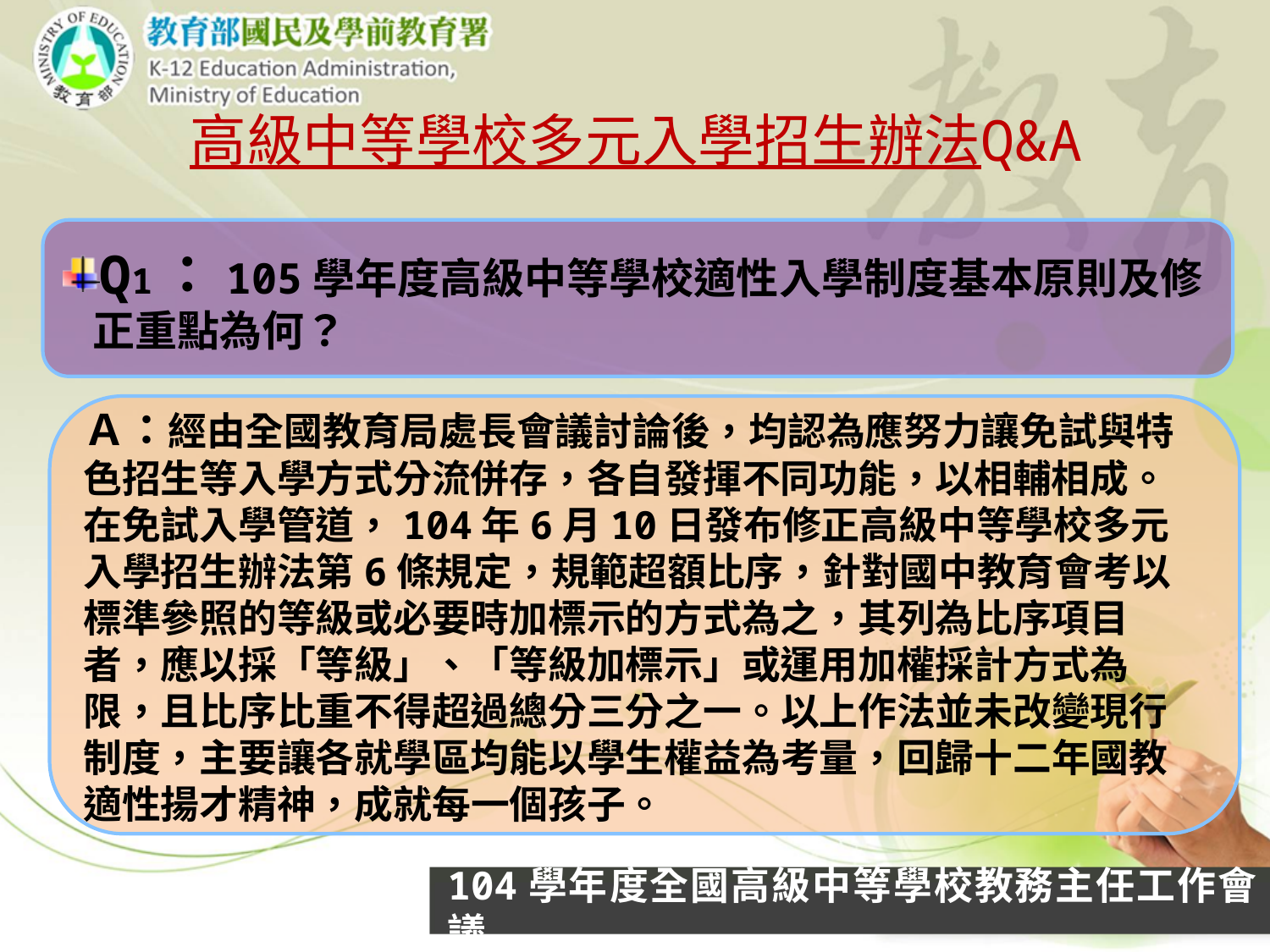

# 高級中等學校多元入學招生辦法Q&A
Q1：105學年度高級中等學校適性入學制度基本原則及修正重點為何？
Ａ：經由全國教育局處長會議討論後，均認為應努力讓免試與特色招生等入學方式分流併存，各自發揮不同功能，以相輔相成。在免試入學管道，104年6月10日發布修正高級中等學校多元入學招生辦法第6條規定，規範超額比序，針對國中教育會考以標準參照的等級或必要時加標示的方式為之，其列為比序項目者，應以採「等級」、「等級加標示」或運用加權採計方式為限，且比序比重不得超過總分三分之一。以上作法並未改變現行制度，主要讓各就學區均能以學生權益為考量，回歸十二年國教適性揚才精神，成就每一個孩子。
104學年度全國高級中等學校教務主任工作會議
6
6